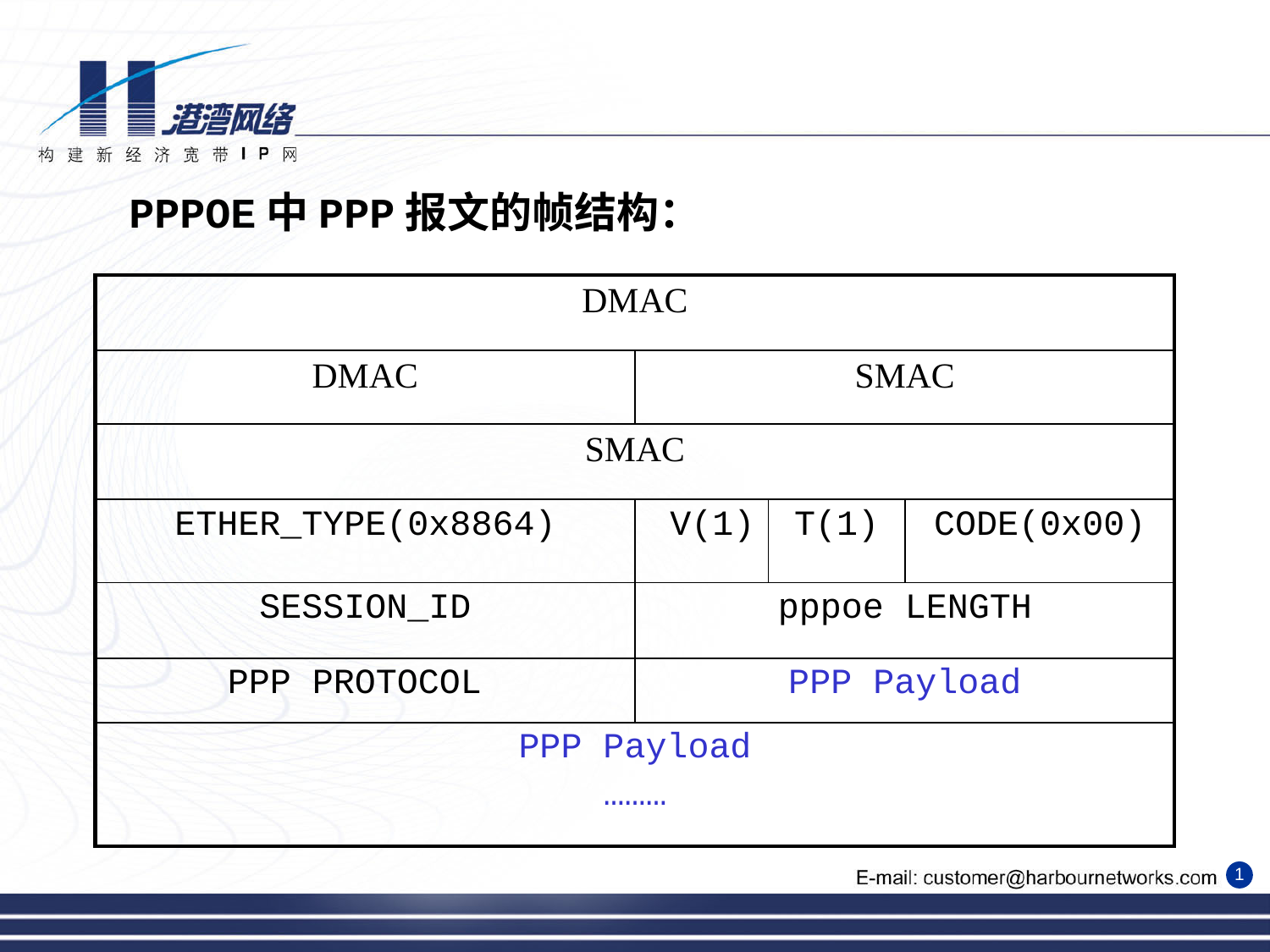

PPPOE中PPP报文的帧结构：
| DMAC |  |  |  |
| --- | --- | --- | --- |
| DMAC | SMAC |  |  |
| SMAC |  |  |  |
| ETHER\_TYPE(0x8864) | V(1) | T(1) | CODE(0x00) |
| SESSION\_ID | pppoe LENGTH |  |  |
| PPP PROTOCOL | PPP Payload |  |  |
| PPP Payload ……… |  |  |  |